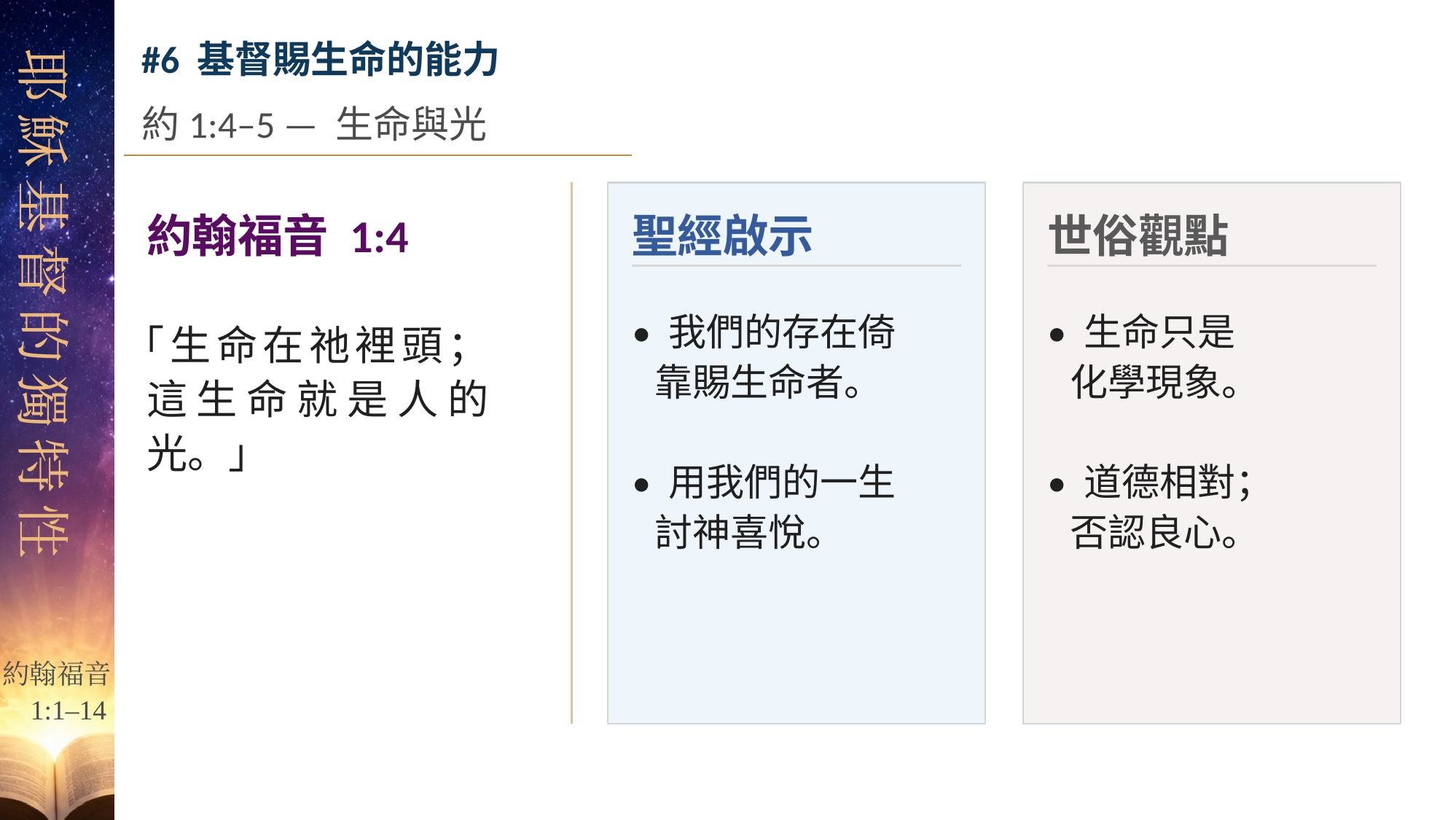

#6 基督賜生命的能力
約1:4–5 — 生命與光

約翰福音 1:4
聖經啟示
世俗觀點

「生命在祂裡頭；這生命就是人的光。」
• 我們的存在倚靠賜生命者。

• 用我們的一生
討神喜悅。
• 生命只是
化學現象。

• 道德相對；
否認良心。